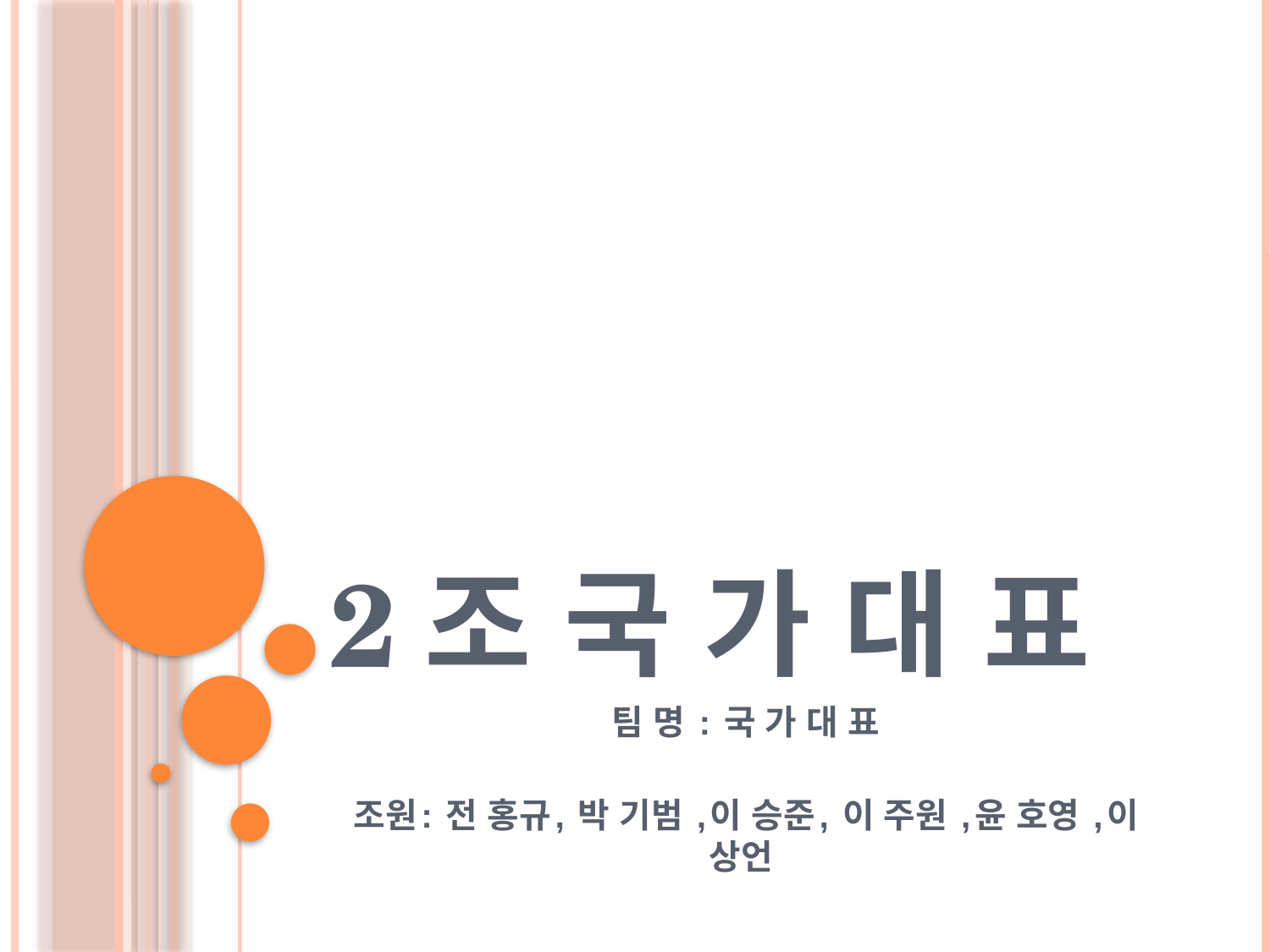

# 2조 국 가 대 표
팀 명 : 국 가 대 표

조원: 전 홍규, 박 기범 ,이 승준, 이 주원 ,윤 호영 ,이 상언